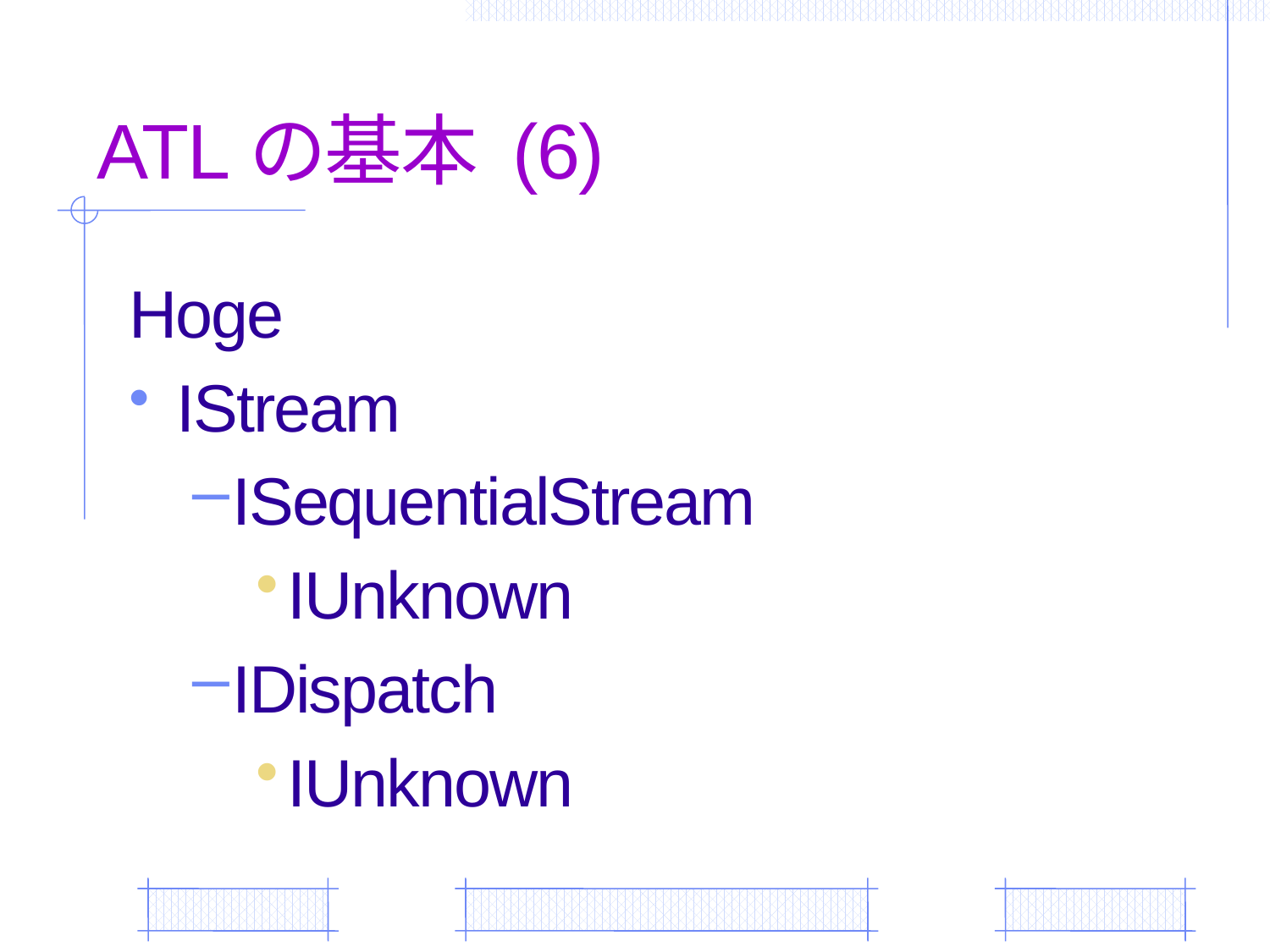

# ATLの基本 (6)
Hoge
IStream
ISequentialStream
IUnknown
IDispatch
IUnknown